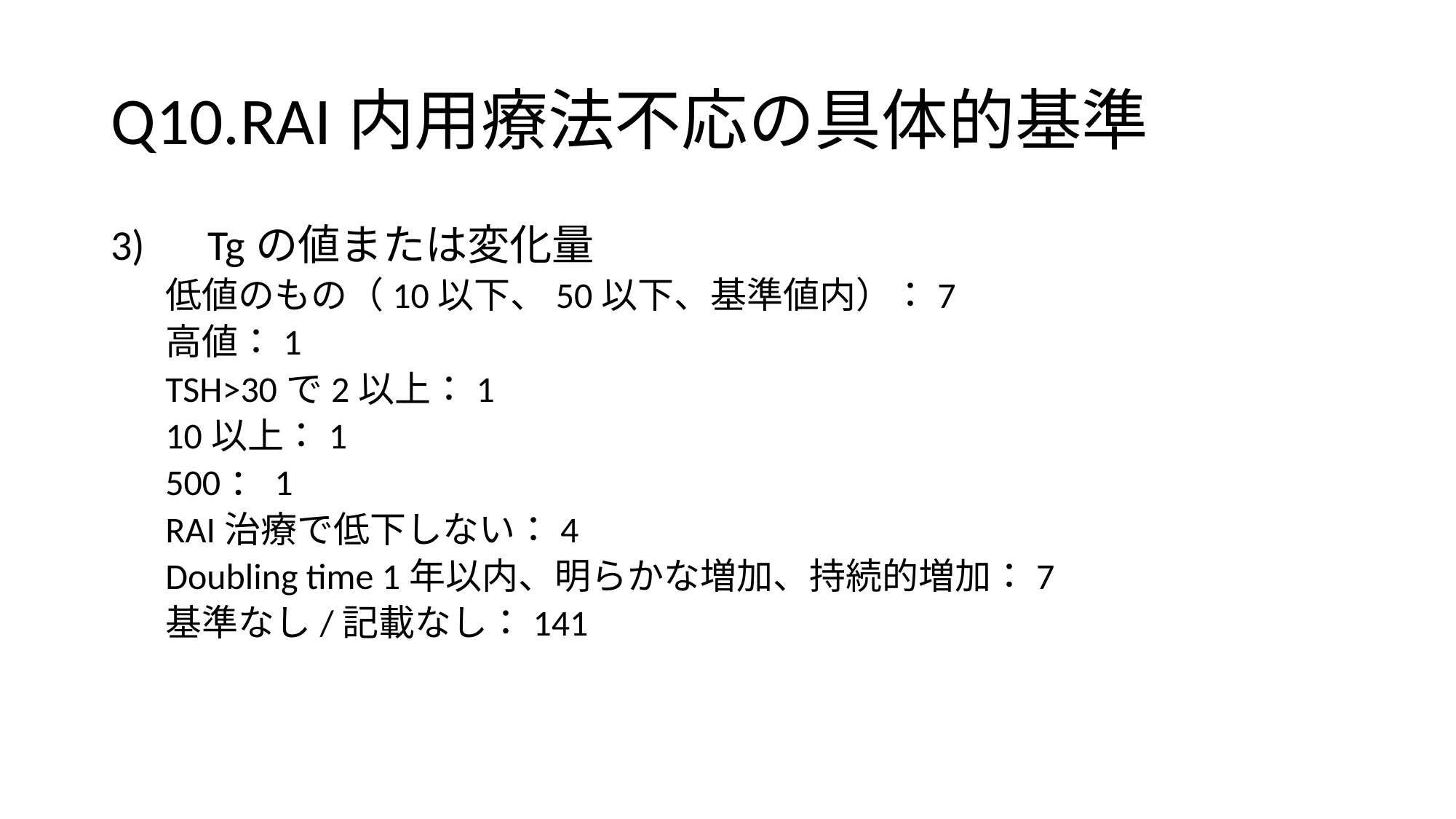

# Q10.RAI内用療法不応の具体的基準
3)　Tgの値または変化量
低値のもの（10以下、50以下、基準値内）：7
高値：1
TSH>30で2以上：1
10以上：1
500：1
RAI治療で低下しない：4
Doubling time 1年以内、明らかな増加、持続的増加：7
基準なし/記載なし：141